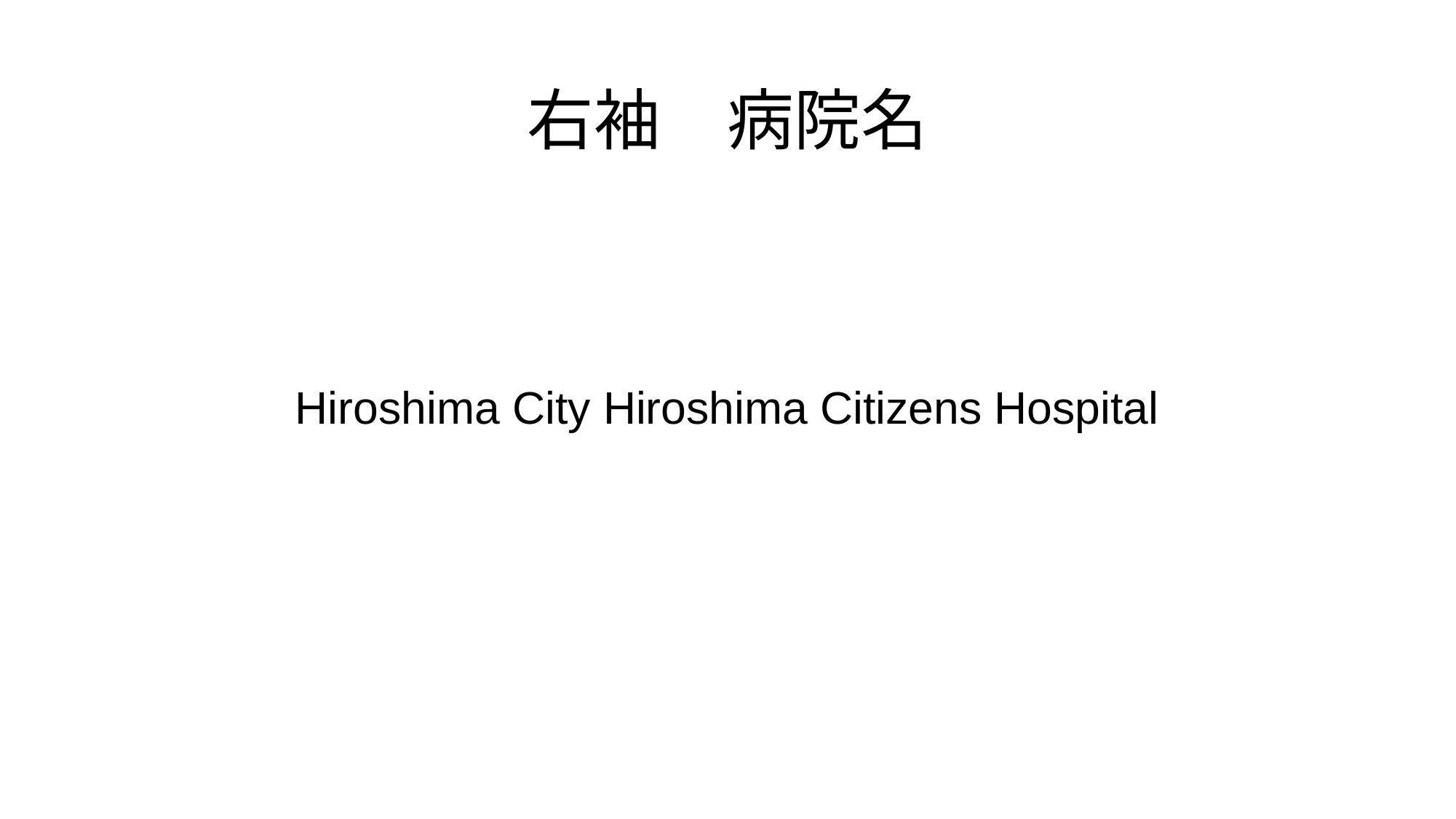

# 右袖　病院名
Hiroshima City Hiroshima Citizens Hospital